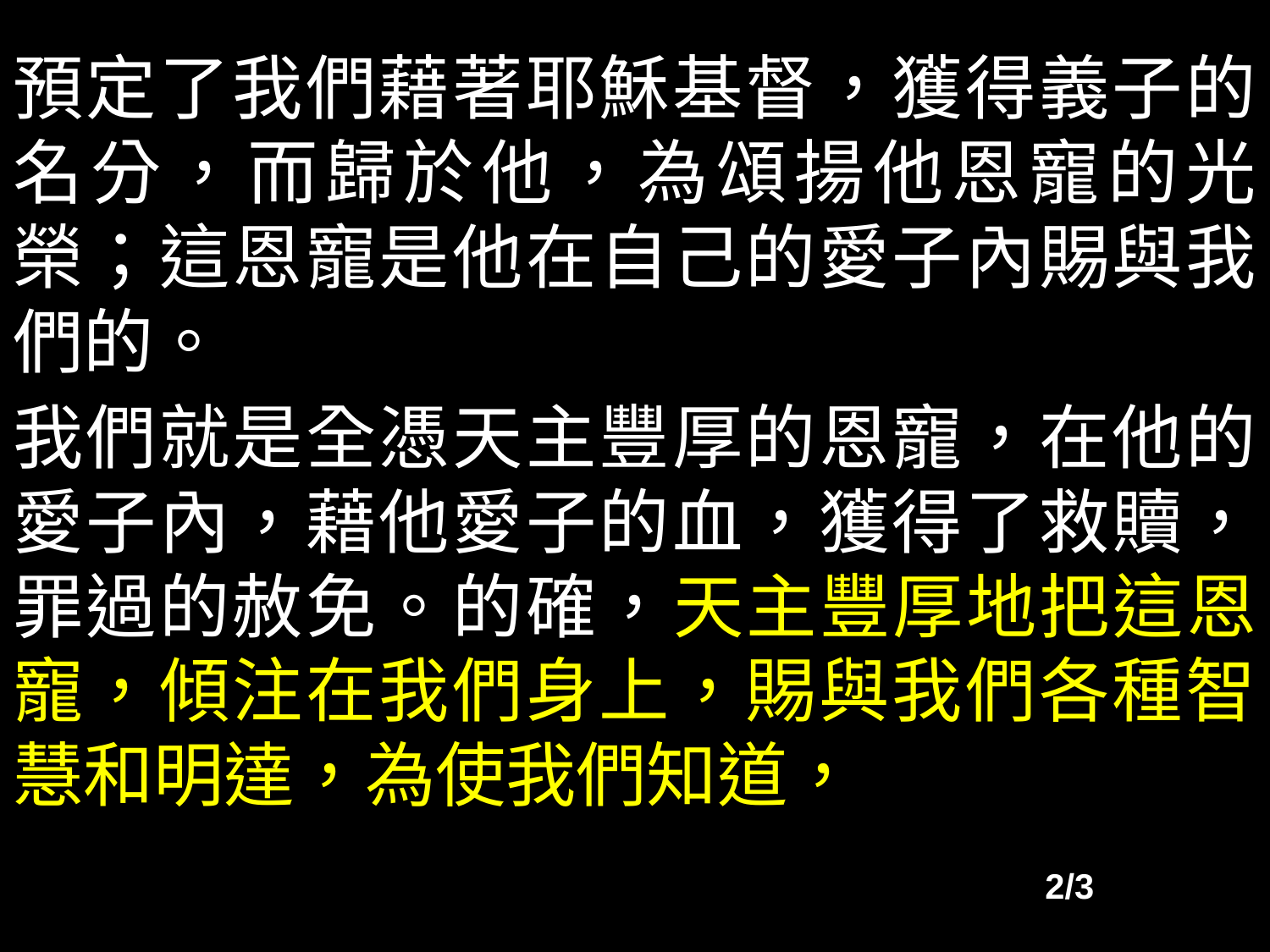

預定了我們藉著耶穌基督，獲得義子的名分，而歸於他，為頌揚他恩寵的光榮；這恩寵是他在自己的愛子內賜與我們的。
我們就是全憑天主豐厚的恩寵，在他的愛子內，藉他愛子的血，獲得了救贖，罪過的赦免。的確，天主豐厚地把這恩寵，傾注在我們身上，賜與我們各種智慧和明達，為使我們知道，
2/3